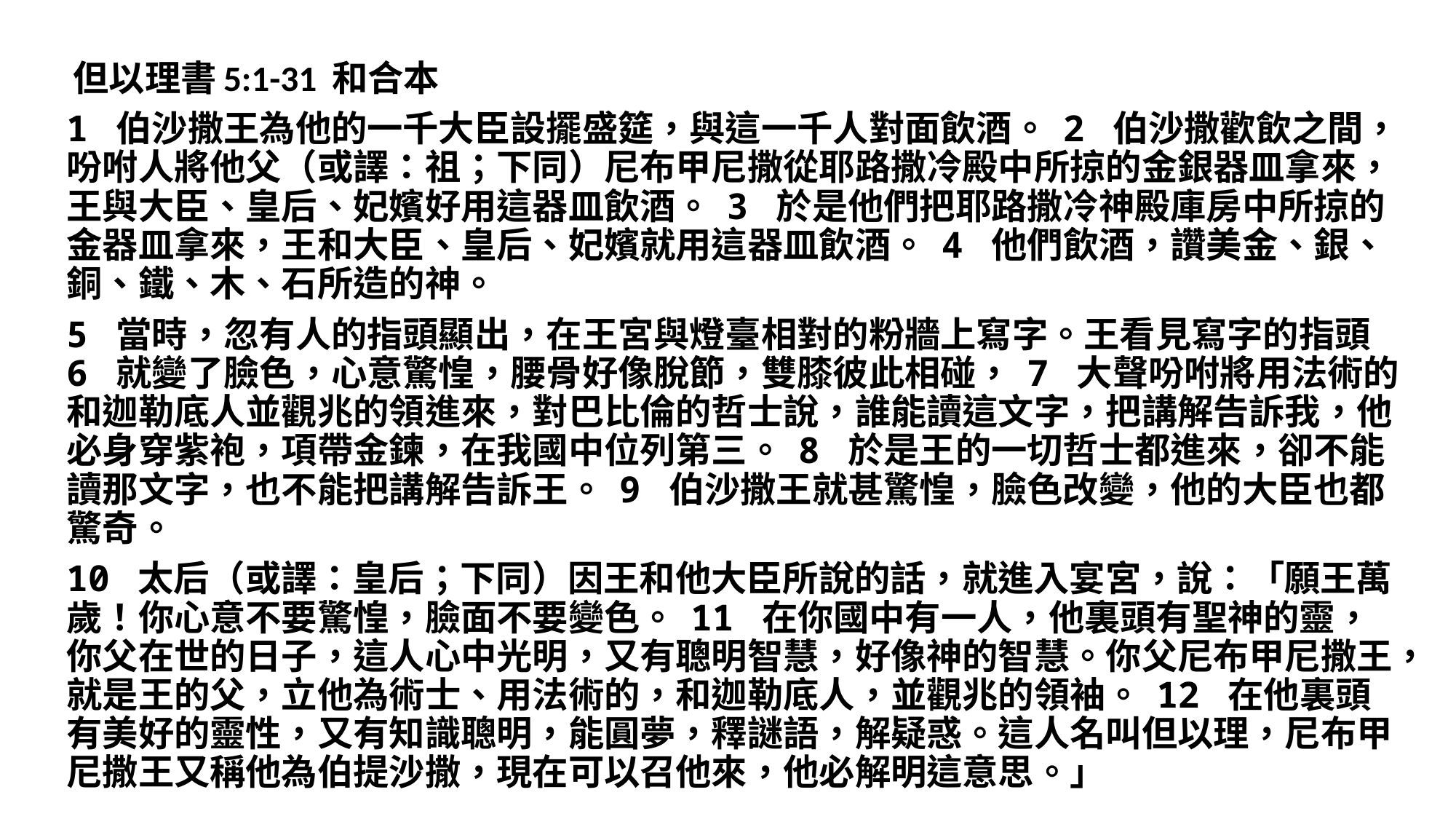

‪‪但以理書‬5:1-31 和合本
1 伯沙撒王為他的一千大臣設擺盛筵，與這一千人對面飲酒。 2 伯沙撒歡飲之間，吩咐人將他父（或譯：祖；下同）尼布甲尼撒從耶路撒冷殿中所掠的金銀器皿拿來，王與大臣、皇后、妃嬪好用這器皿飲酒。 3 於是他們把耶路撒冷神殿庫房中所掠的金器皿拿來，王和大臣、皇后、妃嬪就用這器皿飲酒。 4 他們飲酒，讚美金、銀、銅、鐵、木、石所造的神。
5 當時，忽有人的指頭顯出，在王宮與燈臺相對的粉牆上寫字。王看見寫字的指頭 6 就變了臉色，心意驚惶，腰骨好像脫節，雙膝彼此相碰， 7 大聲吩咐將用法術的和迦勒底人並觀兆的領進來，對巴比倫的哲士說，誰能讀這文字，把講解告訴我，他必身穿紫袍，項帶金鍊，在我國中位列第三。 8 於是王的一切哲士都進來，卻不能讀那文字，也不能把講解告訴王。 9 伯沙撒王就甚驚惶，臉色改變，他的大臣也都驚奇。
10 太后（或譯：皇后；下同）因王和他大臣所說的話，就進入宴宮，說：「願王萬歲！你心意不要驚惶，臉面不要變色。 11 在你國中有一人，他裏頭有聖神的靈，你父在世的日子，這人心中光明，又有聰明智慧，好像神的智慧。你父尼布甲尼撒王，就是王的父，立他為術士、用法術的，和迦勒底人，並觀兆的領袖。 12 在他裏頭有美好的靈性，又有知識聰明，能圓夢，釋謎語，解疑惑。這人名叫但以理，尼布甲尼撒王又稱他為伯提沙撒，現在可以召他來，他必解明這意思。」